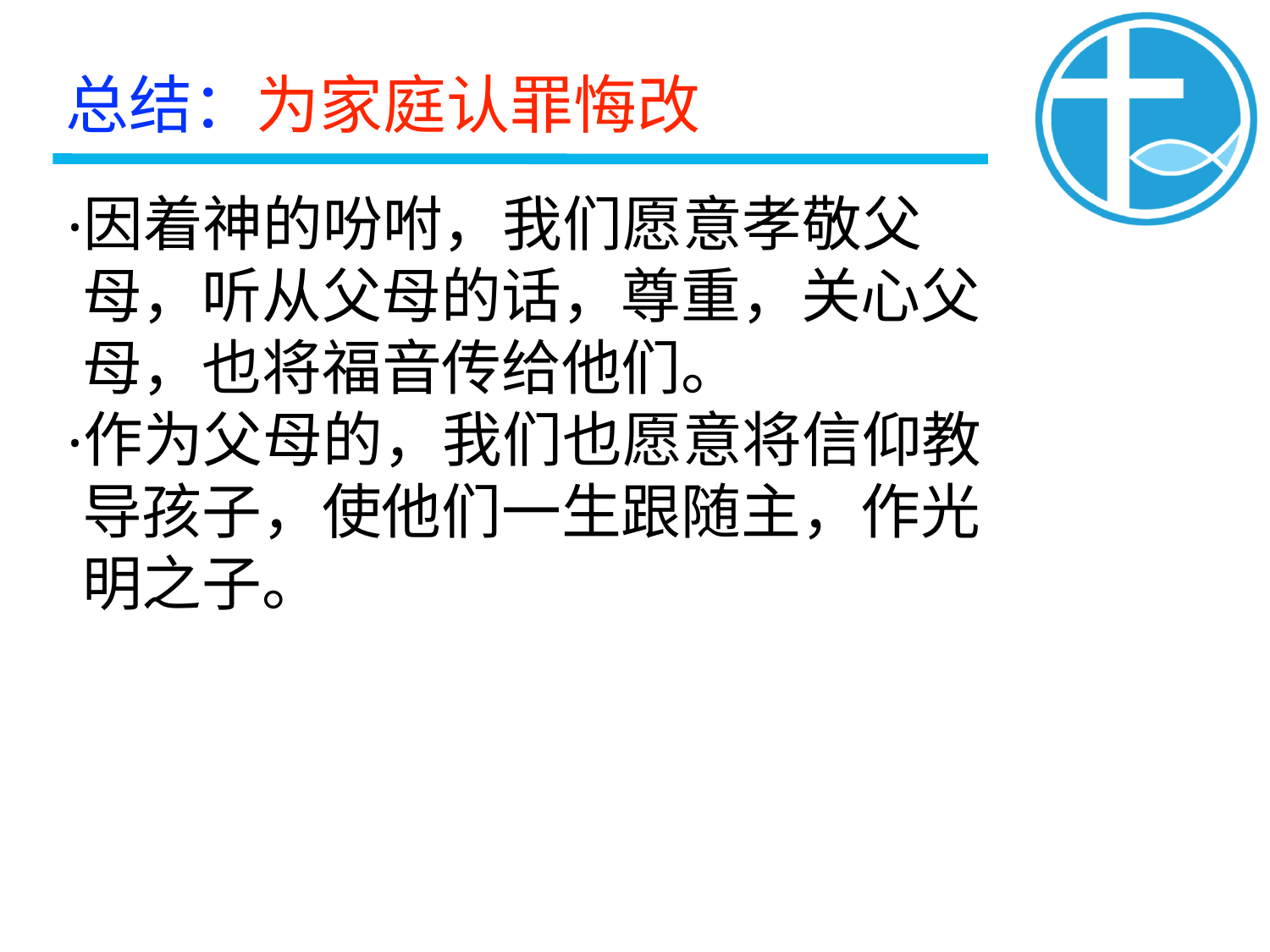

总结：为家庭认罪悔改
因着神的吩咐，我们愿意孝敬父母，听从父母的话，尊重，关心父母，也将福音传给他们。
作为父母的，我们也愿意将信仰教导孩子，使他们一生跟随主，作光明之子。